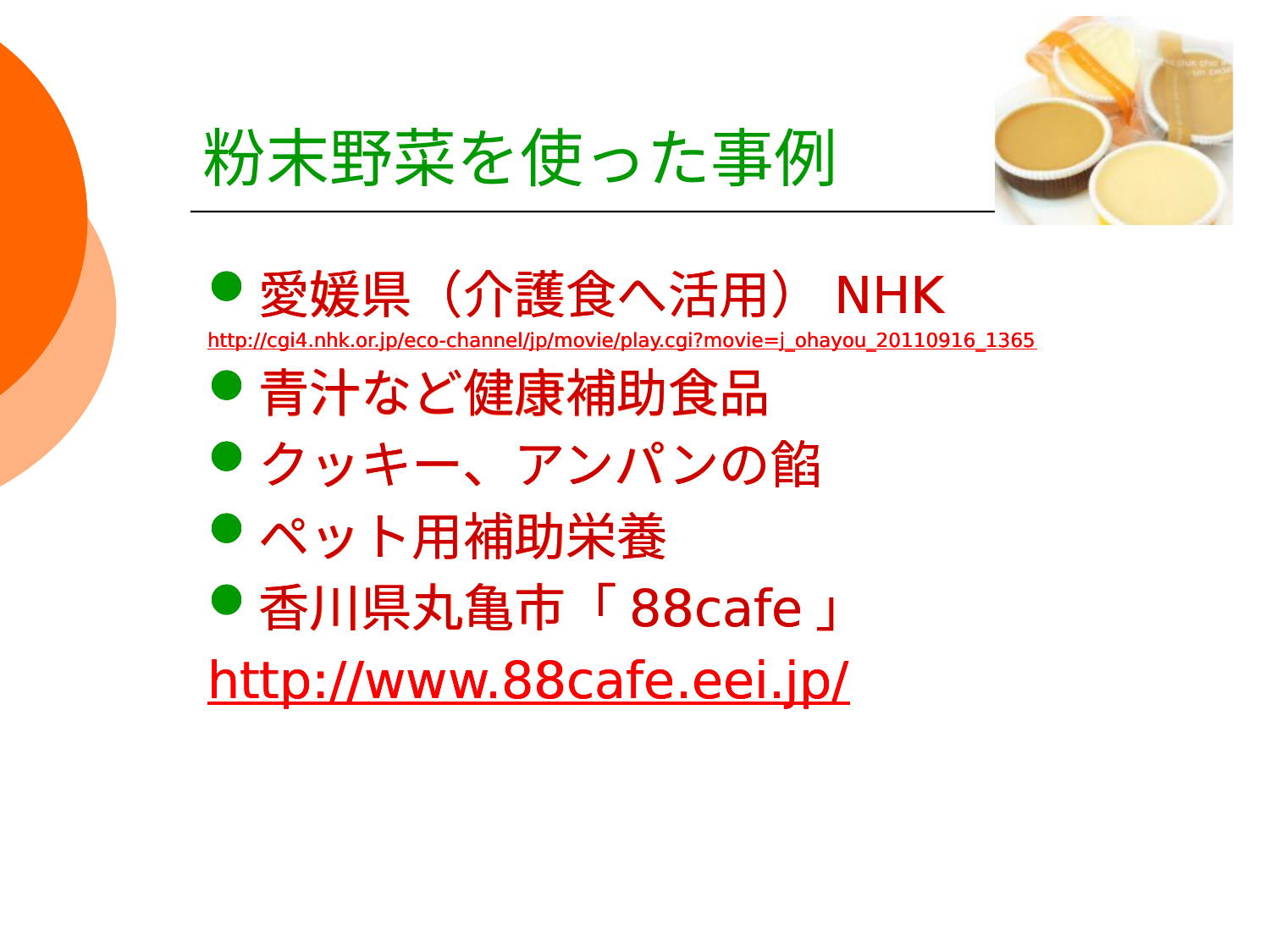

# 粉末野菜を使った事例
愛媛県（介護食へ活用）NHK
http://cgi4.nhk.or.jp/eco-channel/jp/movie/play.cgi?movie=j_ohayou_20110916_1365
青汁など健康補助食品
クッキー、アンパンの餡
ペット用補助栄養
香川県丸亀市「88cafe」
http://www.88cafe.eei.jp/

愛媛県（介護食へ活用）NHK
http://cgi4.nhk.or.jp/eco-channel/jp/movie/play.cgi?movie=j_ohayou_20110916_1365
青汁など健康補助食品
クッキー、アンパンの餡
ペット用補助栄養
香川県丸亀市「88cafe」
http://www.88cafe.eei.jp/

愛媛県（介護食へ活用）NHK
http://cgi4.nhk.or.jp/eco-channel/jp/movie/play.cgi?movie=j_ohayou_20110916_1365
青汁など健康補助食品
クッキー、アンパンの餡
ペット用補助栄養
香川県丸亀市「88cafe」
http://www.88cafe.eei.jp/